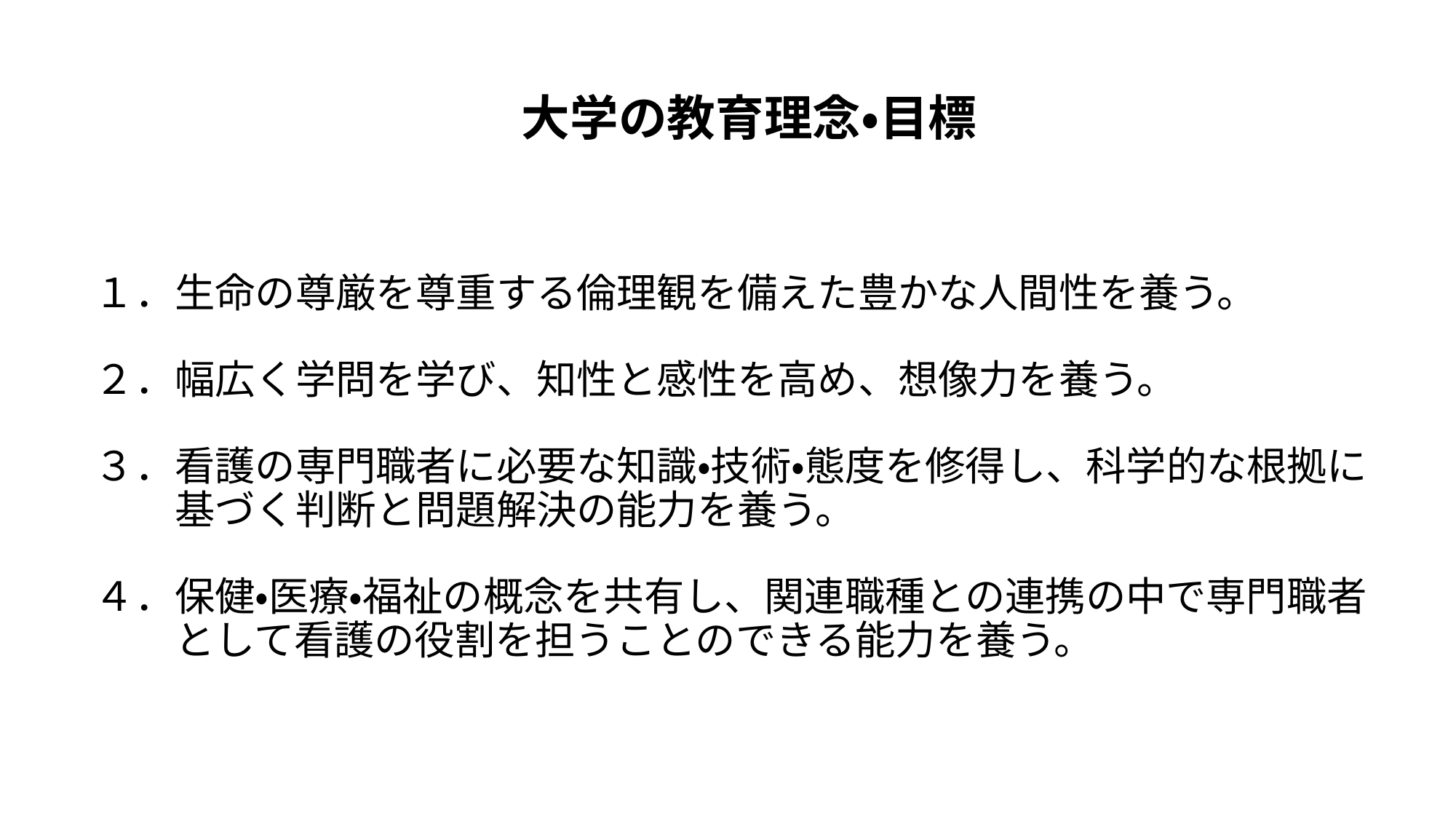

大学の教育理念・目標
# １．生命の尊厳を尊重する倫理観を備えた豊かな人間性を養う。 ２．幅広く学問を学び、知性と感性を高め、想像力を養う。 ３．看護の専門職者に必要な知識・技術・態度を修得し、科学的な根拠に 　　基づく判断と問題解決の能力を養う。 ４．保健・医療・福祉の概念を共有し、関連職種との連携の中で専門職者 　　として看護の役割を担うことのできる能力を養う。